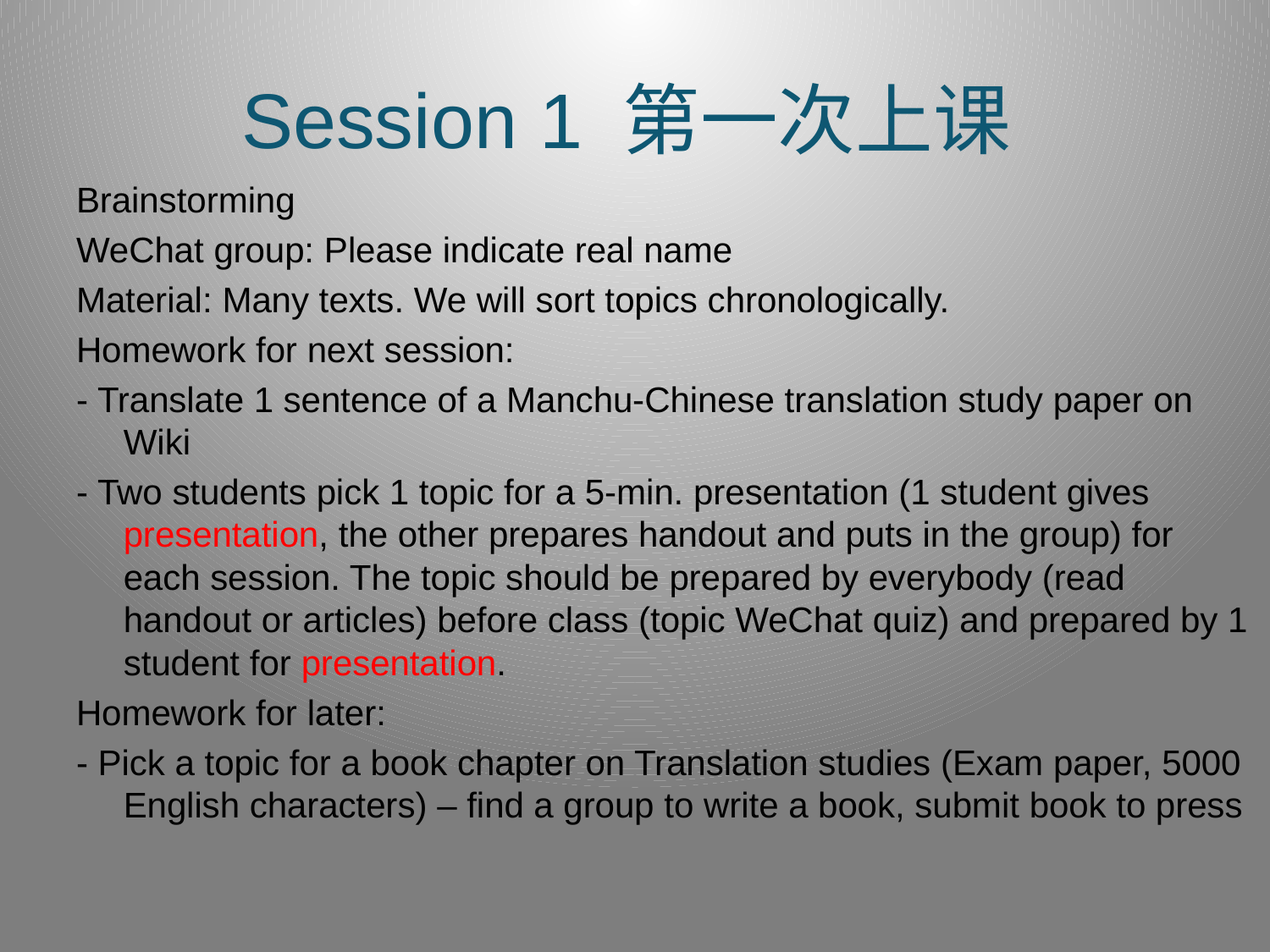

# Session 1 第一次上课
Brainstorming
WeChat group: Please indicate real name
Material: Many texts. We will sort topics chronologically.
Homework for next session:
- Translate 1 sentence of a Manchu-Chinese translation study paper on Wiki
- Two students pick 1 topic for a 5-min. presentation (1 student gives presentation, the other prepares handout and puts in the group) for each session. The topic should be prepared by everybody (read handout or articles) before class (topic WeChat quiz) and prepared by 1 student for presentation.
Homework for later:
- Pick a topic for a book chapter on Translation studies (Exam paper, 5000 English characters) – find a group to write a book, submit book to press